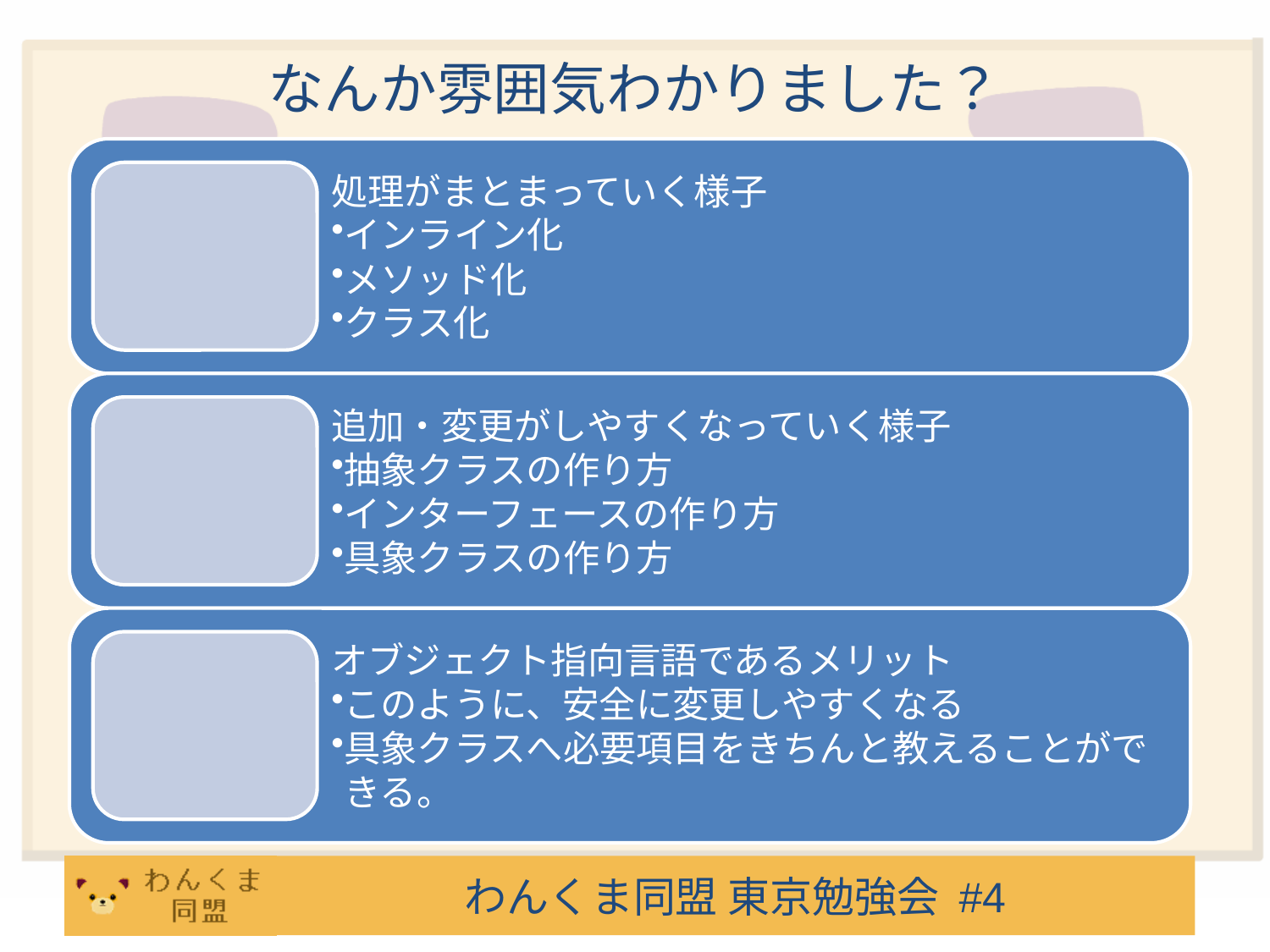

# なんか雰囲気わかりました？
処理がまとまっていく様子
インライン化
メソッド化
追加・変更がしやすくなっていく様子
抽象クラスの作り方
インターフェースの作り方
オブジェクト指向言語であるメリット
このように、安全に変更しやすくなる
具象クラスへ必要項目をきちんと教えることができる。
クラス化
具象クラスの作り方